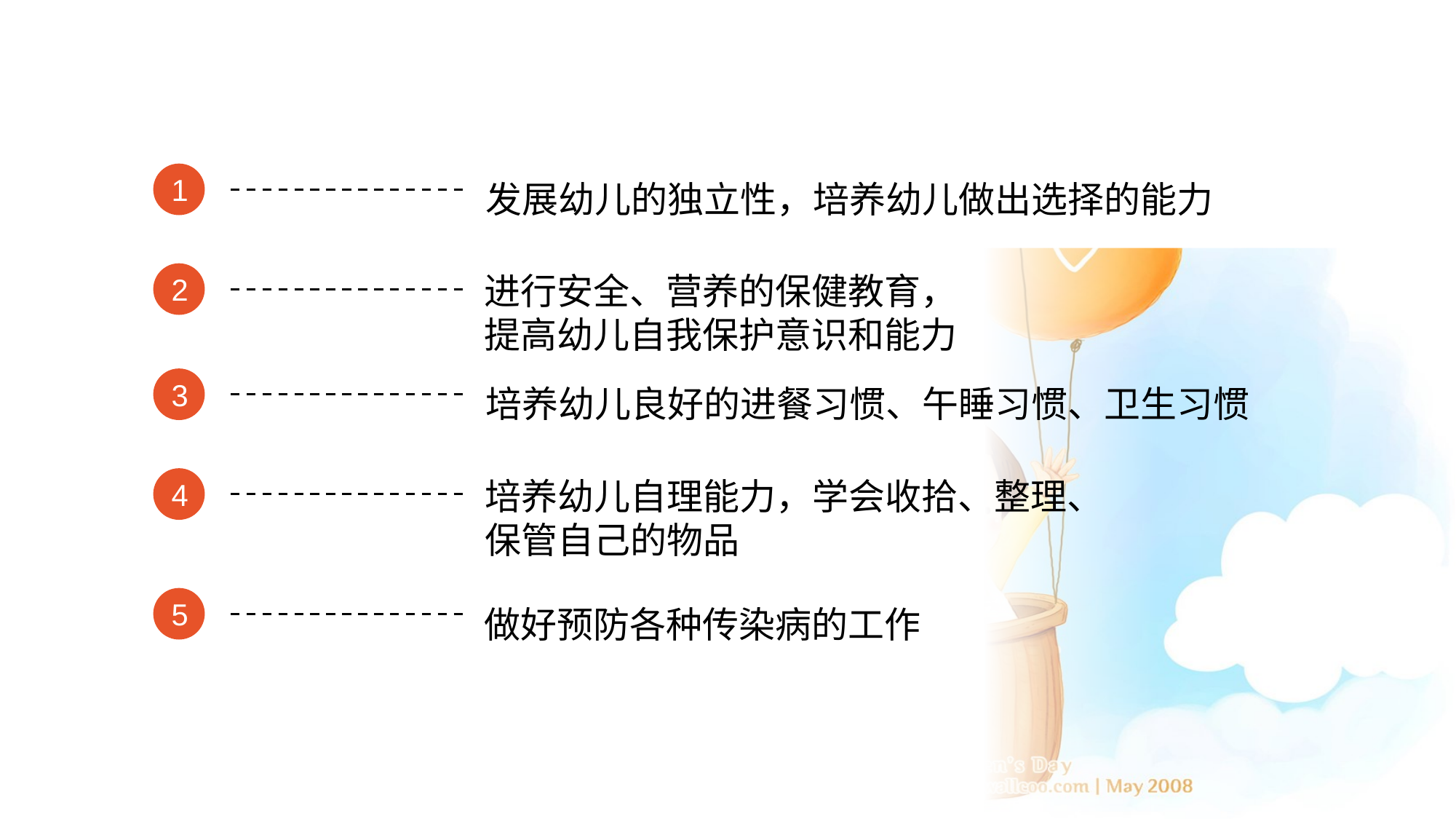

1
发展幼儿的独立性，培养幼儿做出选择的能力
2
进行安全、营养的保健教育，
提高幼儿自我保护意识和能力
3
培养幼儿良好的进餐习惯、午睡习惯、卫生习惯
4
培养幼儿自理能力，学会收拾、整理、
保管自己的物品
5
做好预防各种传染病的工作